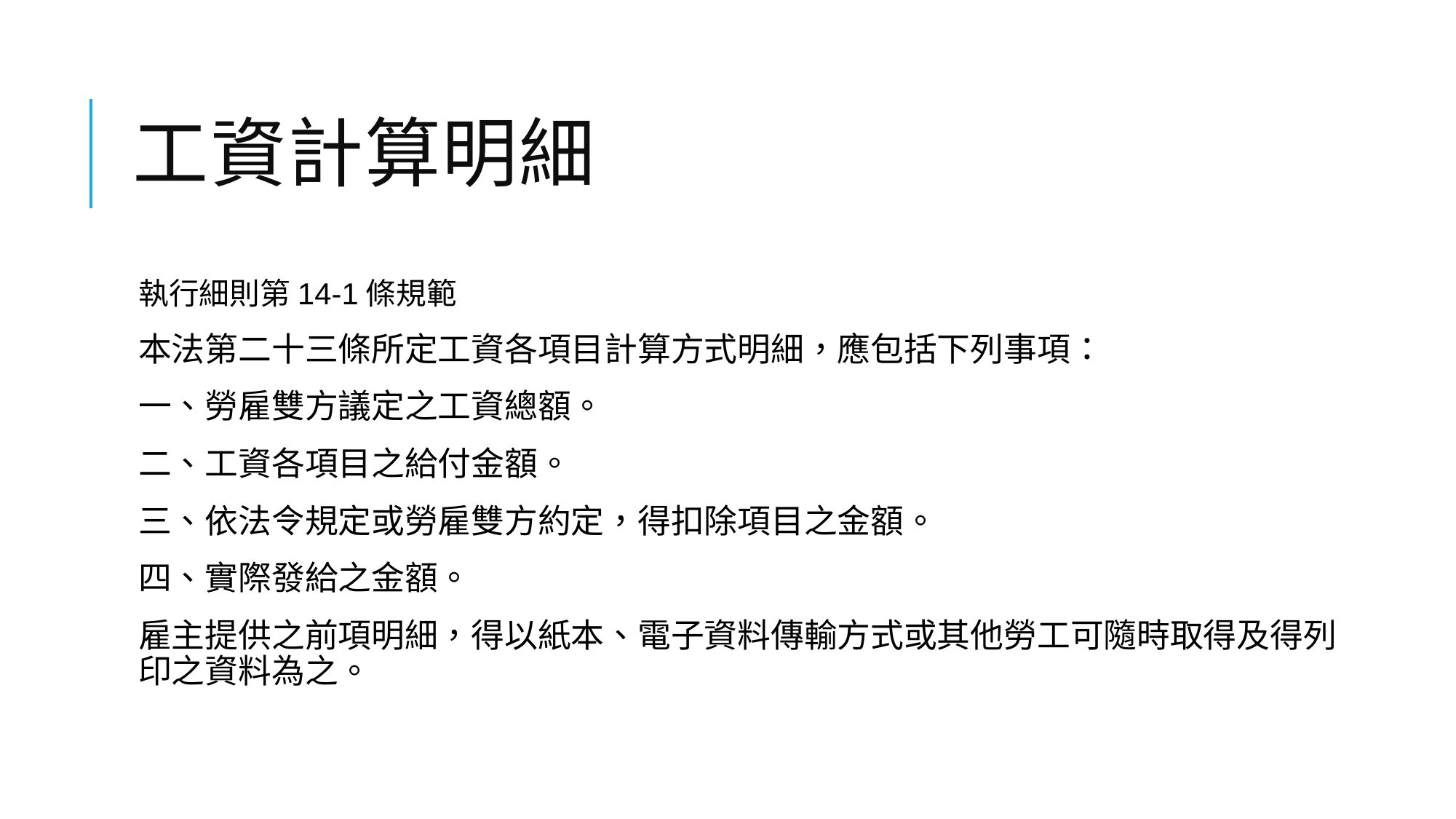

# 工資計算明細
執行細則第14-1條規範
本法第二十三條所定工資各項目計算方式明細，應包括下列事項：
一、勞雇雙方議定之工資總額。
二、工資各項目之給付金額。
三、依法令規定或勞雇雙方約定，得扣除項目之金額。
四、實際發給之金額。
雇主提供之前項明細，得以紙本、電子資料傳輸方式或其他勞工可隨時取得及得列印之資料為之。